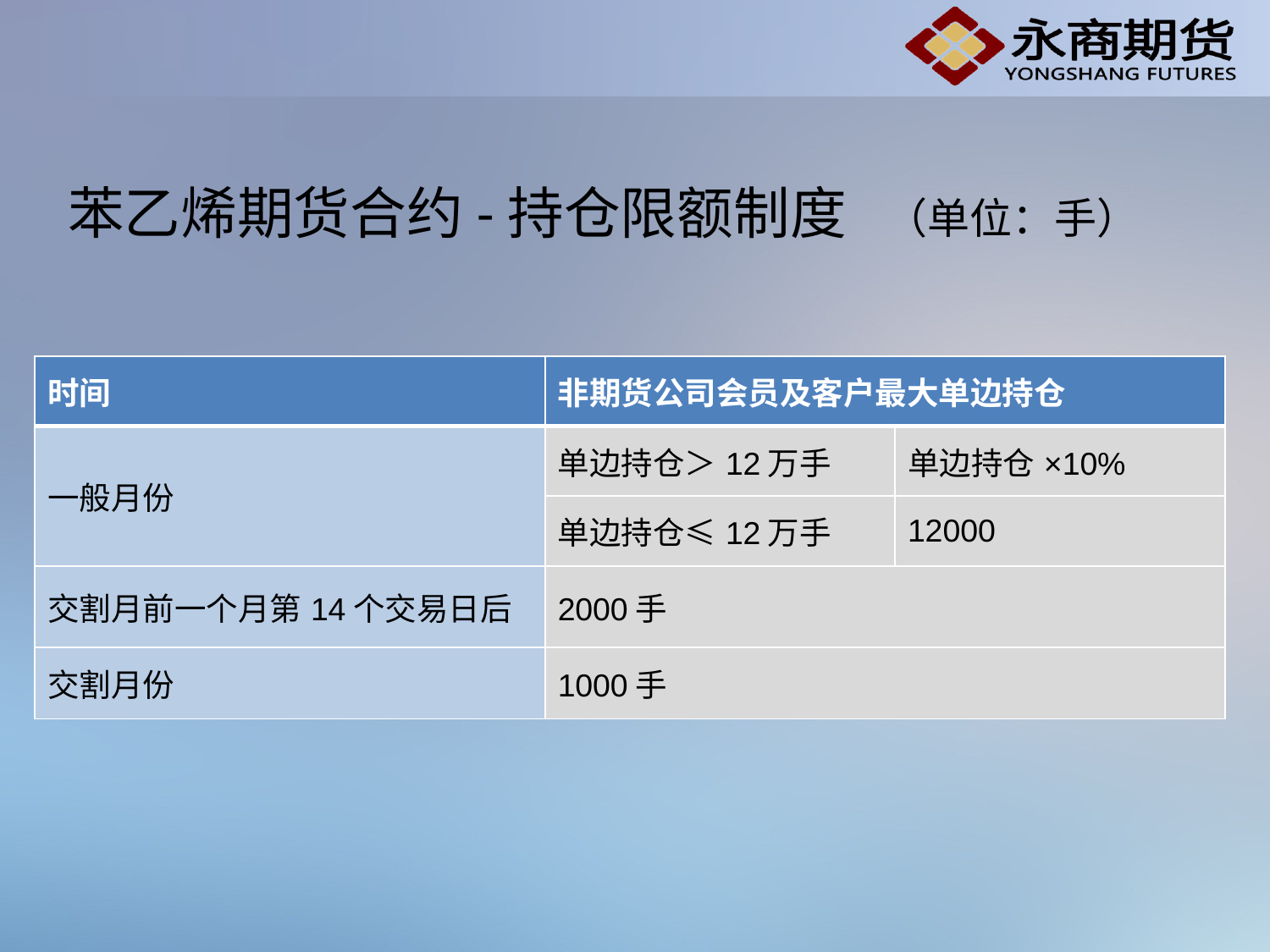

# 苯乙烯期货合约-持仓限额制度   （单位：手）

| 时间 | 非期货公司会员及客户最大单边持仓 |  |
| --- | --- | --- |
| 一般月份 | 单边持仓＞12万手 | 单边持仓×10% |
|  | 单边持仓≤12万手 | 12000 |
| 交割月前一个月第14个交易日后 | 2000手 |  |
| 交割月份 | 1000手 |  |